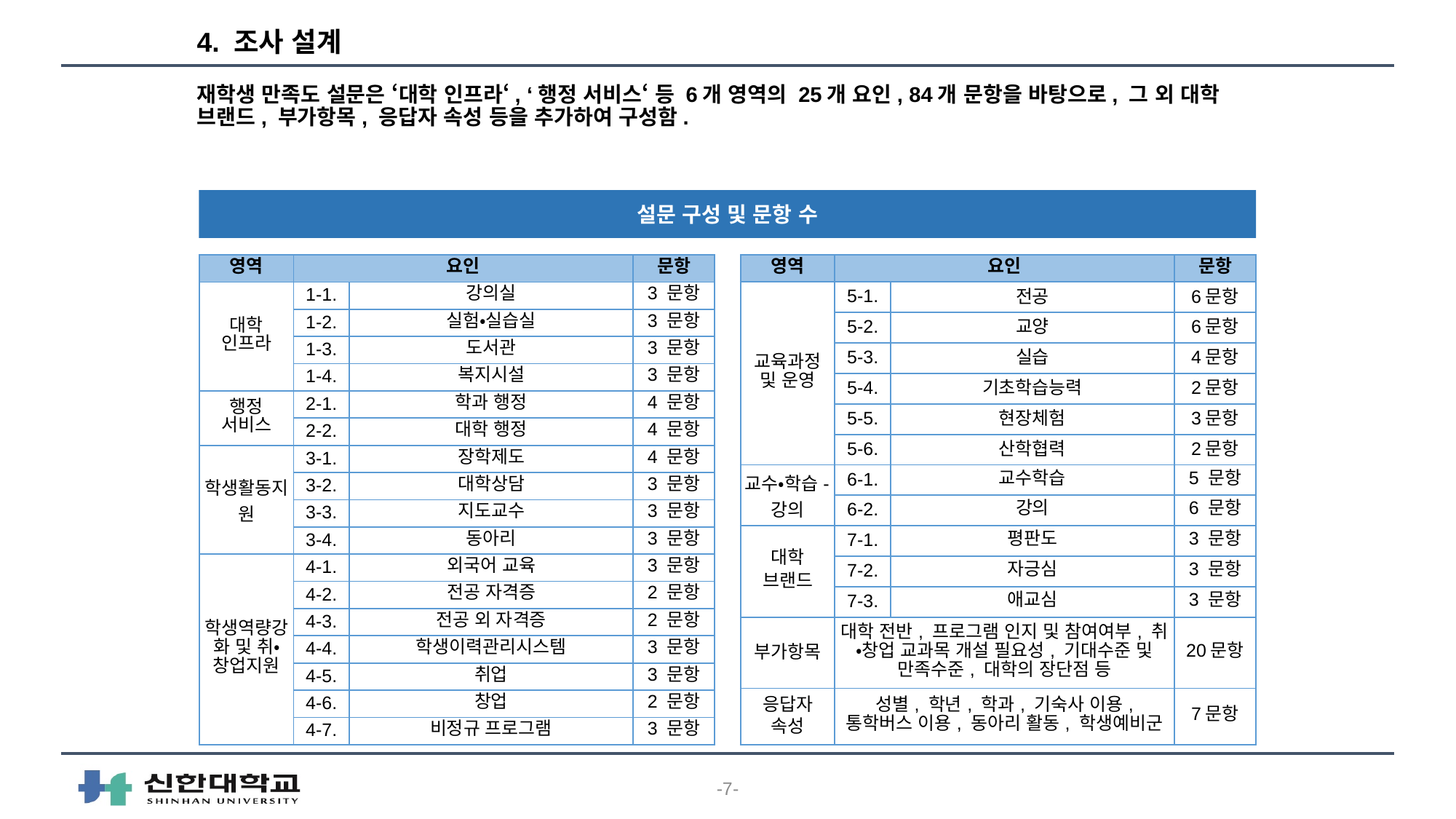

# 4. 조사 설계
재학생 만족도 설문은 ‘대학 인프라‘, ‘행정 서비스‘ 등 6개 영역의 25개 요인, 84개 문항을 바탕으로, 그 외 대학 브랜드, 부가항목, 응답자 속성 등을 추가하여 구성함.
설문 구성 및 문항 수
| 영역 | 요인 |  | 문항 |
| --- | --- | --- | --- |
| 대학 인프라 | 1-1. | 강의실 | 3 문항 |
|  | 1-2. | 실험•실습실 | 3 문항 |
|  | 1-3. | 도서관 | 3 문항 |
|  | 1-4. | 복지시설 | 3 문항 |
| 행정 서비스 | 2-1. | 학과 행정 | 4 문항 |
|  | 2-2. | 대학 행정 | 4 문항 |
| 학생활동지원 | 3-1. | 장학제도 | 4 문항 |
|  | 3-2. | 대학상담 | 3 문항 |
|  | 3-3. | 지도교수 | 3 문항 |
|  | 3-4. | 동아리 | 3 문항 |
| 학생역량강화 및 취•창업지원 | 4-1. | 외국어 교육 | 3 문항 |
|  | 4-2. | 전공 자격증 | 2 문항 |
|  | 4-3. | 전공 외 자격증 | 2 문항 |
|  | 4-4. | 학생이력관리시스템 | 3 문항 |
|  | 4-5. | 취업 | 3 문항 |
|  | 4-6. | 창업 | 2 문항 |
|  | 4-7. | 비정규 프로그램 | 3 문항 |
| 영역 | 요인 |  | 문항 |
| --- | --- | --- | --- |
| 교육과정 및 운영 | 5-1. | 전공 | 6문항 |
|  | 5-2. | 교양 | 6문항 |
|  | 5-3. | 실습 | 4문항 |
|  | 5-4. | 기초학습능력 | 2문항 |
|  | 5-5. | 현장체험 | 3문항 |
|  | 5-6. | 산학협력 | 2문항 |
| 교수•학습-강의 | 6-1. | 교수학습 | 5 문항 |
|  | 6-2. | 강의 | 6 문항 |
| 대학 브랜드 | 7-1. | 평판도 | 3 문항 |
|  | 7-2. | 자긍심 | 3 문항 |
|  | 7-3. | 애교심 | 3 문항 |
| 부가항목 | 대학 전반, 프로그램 인지 및 참여여부, 취•창업 교과목 개설 필요성, 기대수준 및 만족수준, 대학의 장단점 등 |  | 20문항 |
| 응답자 속성 | 성별, 학년, 학과, 기숙사 이용, 통학버스 이용, 동아리 활동, 학생예비군 |  | 7문항 |
-7-